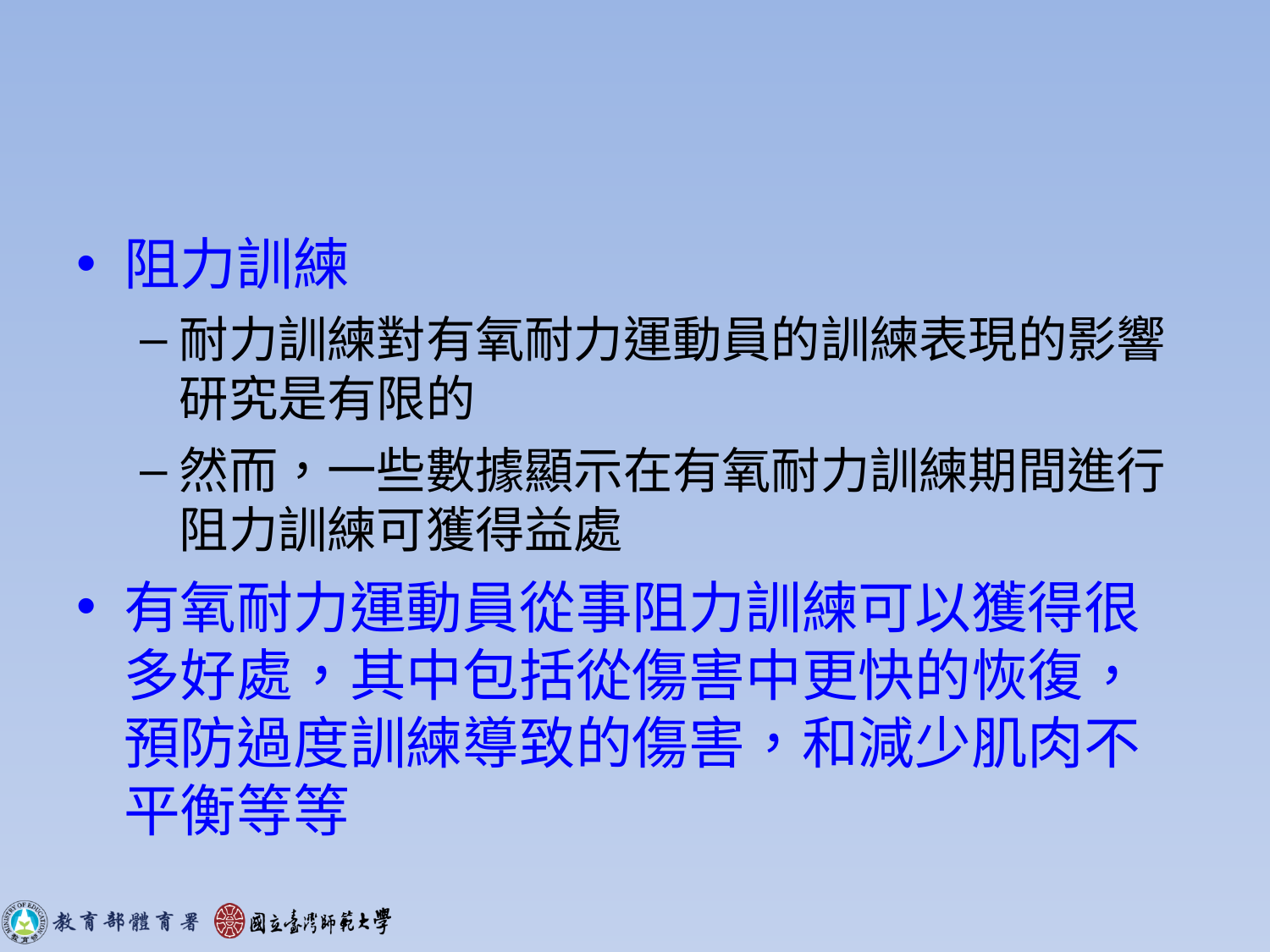

#
阻力訓練
耐力訓練對有氧耐力運動員的訓練表現的影響研究是有限的
然而，一些數據顯示在有氧耐力訓練期間進行阻力訓練可獲得益處
有氧耐力運動員從事阻力訓練可以獲得很多好處，其中包括從傷害中更快的恢復，預防過度訓練導致的傷害，和減少肌肉不平衡等等